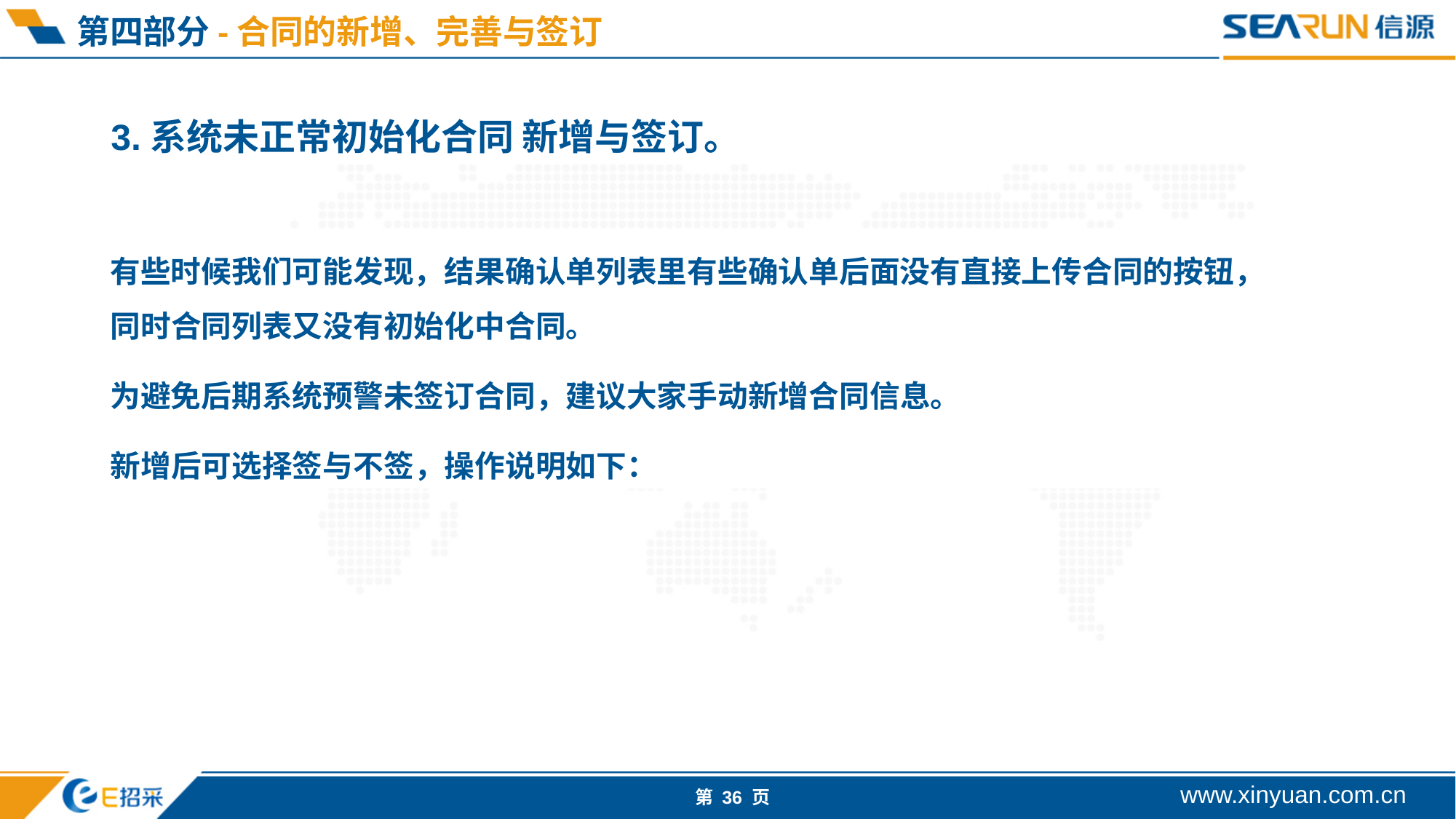

#
第四部分-合同的新增、完善与签订
3.系统未正常初始化合同 新增与签订。
有些时候我们可能发现，结果确认单列表里有些确认单后面没有直接上传合同的按钮，同时合同列表又没有初始化中合同。
为避免后期系统预警未签订合同，建议大家手动新增合同信息。
新增后可选择签与不签，操作说明如下：

企业精
行为准则